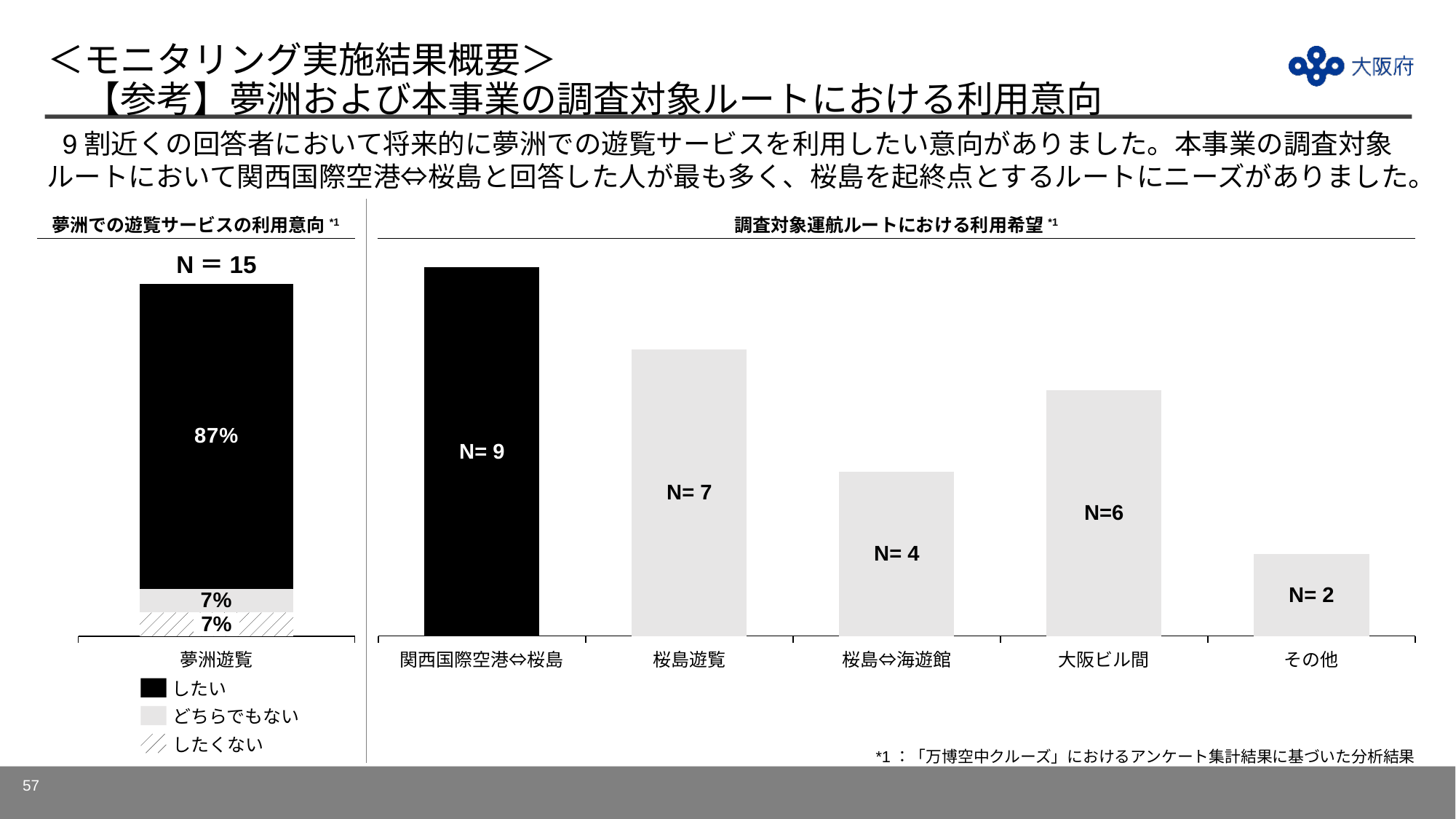

# ＜モニタリング実施結果概要＞ 　【参考】夢洲および本事業の調査対象ルートにおける利用意向
9割近くの回答者において将来的に夢洲での遊覧サービスを利用したい意向がありました。本事業の調査対象ルートにおいて関西国際空港⇔桜島と回答した人が最も多く、桜島を起終点とするルートにニーズがありました。
夢洲での遊覧サービスの利用意向*1
調査対象運航ルートにおける利用希望*1
N＝15

### Chart

| Category |  |  |  |
|---|---|---|---|

### Chart

| Category |  |
|---|---|
N= 9
N= 7
N=6
N= 4
N= 2
7%
夢洲遊覧
関西国際空港⇔桜島
桜島遊覧
桜島⇔海遊館
大阪ビル間
その他
したい

どちらでもない

したくない

*1：「万博空中クルーズ」におけるアンケート集計結果に基づいた分析結果